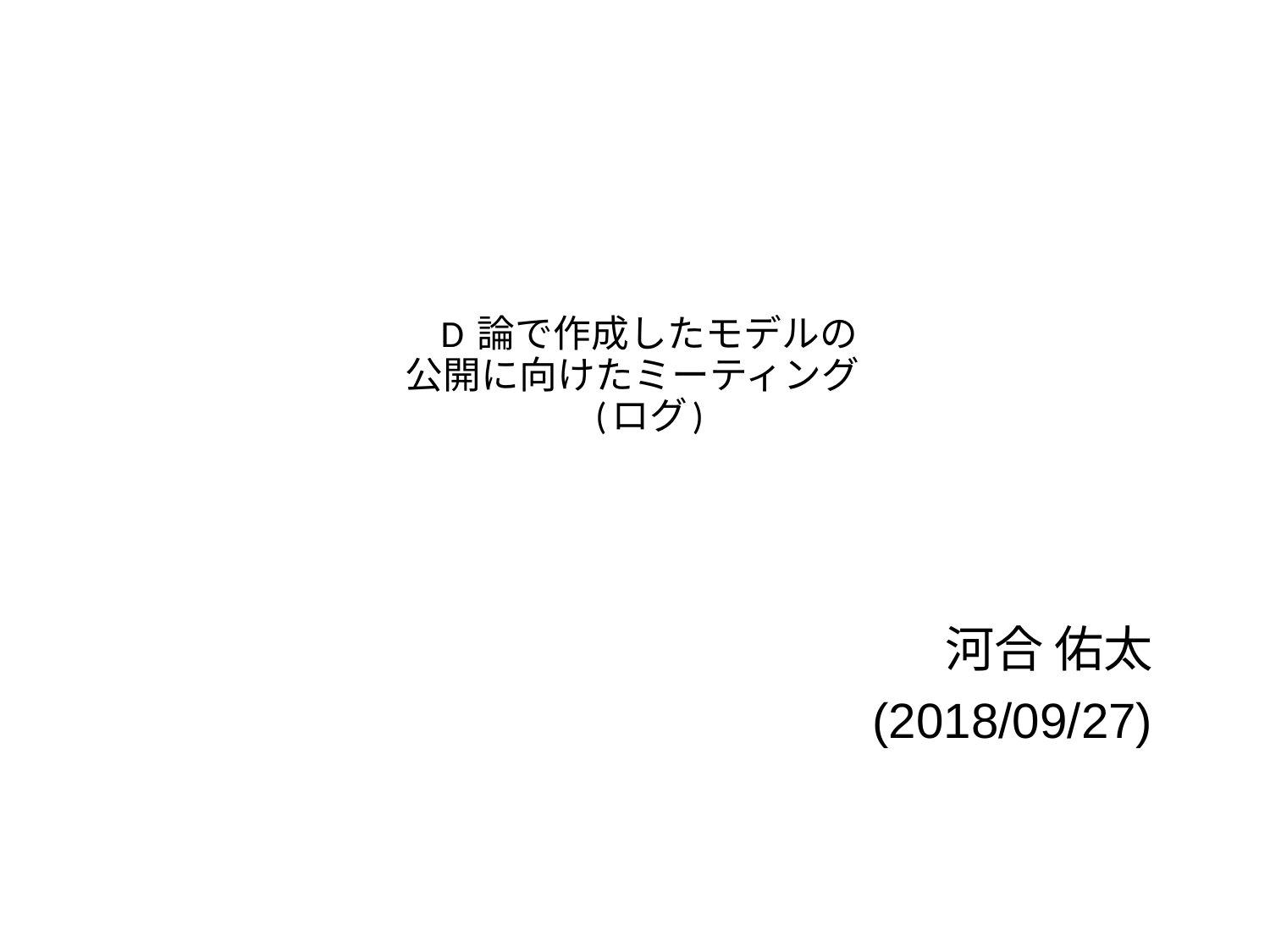

# D 論で作成したモデルの 公開に向けたミーティング (ログ)
河合 佑太
(2018/09/27)